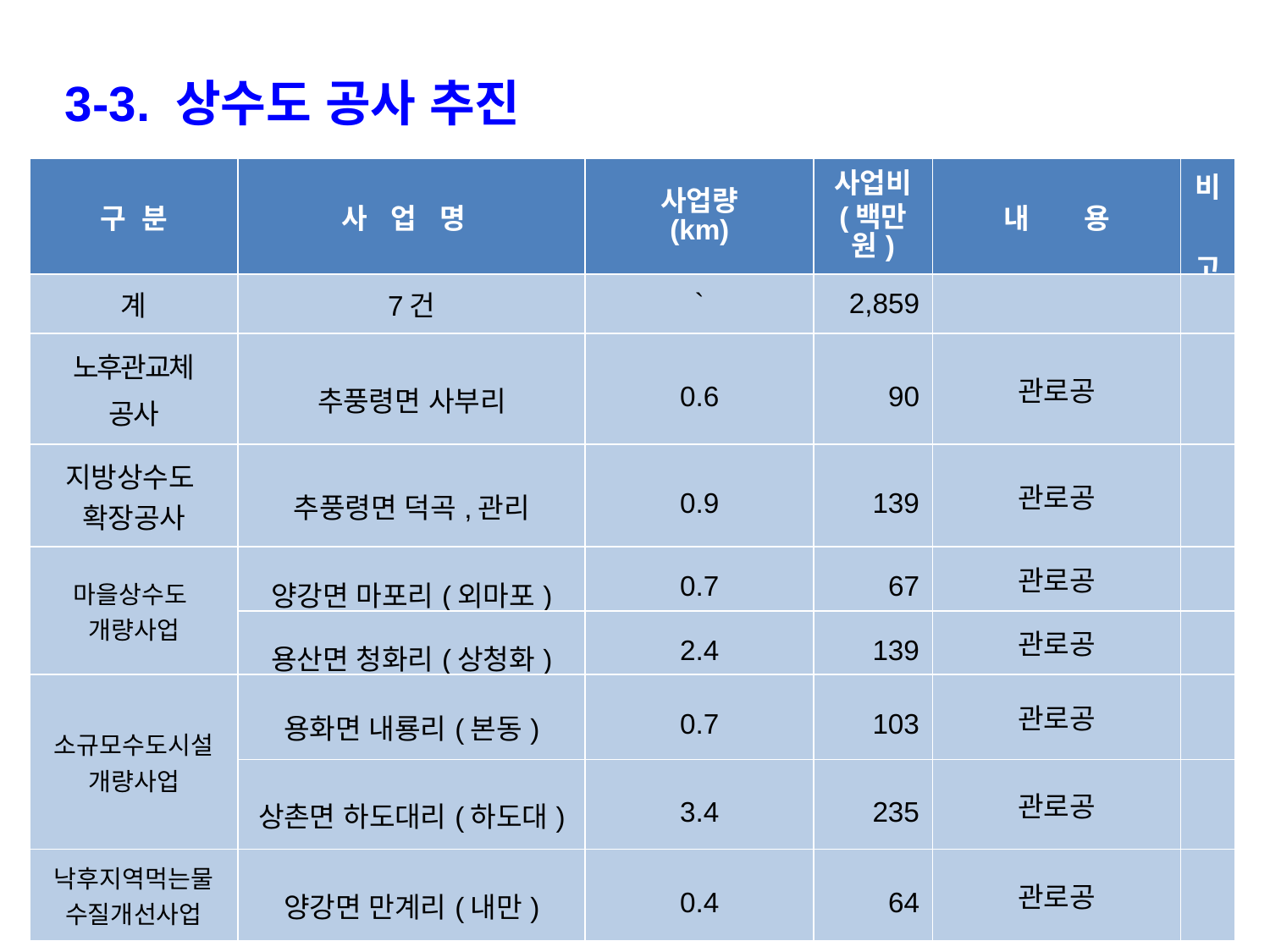

3-3. 상수도 공사 추진
| 구 분 | 사 업 명 | 사업량 (km) | 사업비 (백만원) | 내 용 | 비 고 |
| --- | --- | --- | --- | --- | --- |
| 계 | 7건 | ` | 2,859 |  |  |
| 노후관교체 공사 | 추풍령면 사부리 | 0.6 | 90 | 관로공 |  |
| 지방상수도 확장공사 | 추풍령면 덕곡,관리 | 0.9 | 139 | 관로공 |  |
| 마을상수도 개량사업 | 양강면 마포리(외마포) | 0.7 | 67 | 관로공 |  |
|  | 용산면 청화리(상청화) | 2.4 | 139 | 관로공 |  |
| 소규모수도시설개량사업 | 용화면 내룡리(본동) | 0.7 | 103 | 관로공 |  |
|  | 상촌면 하도대리(하도대) | 3.4 | 235 | 관로공 |  |
| 낙후지역먹는물 수질개선사업 | 양강면 만계리(내만) | 0.4 | 64 | 관로공 |  |